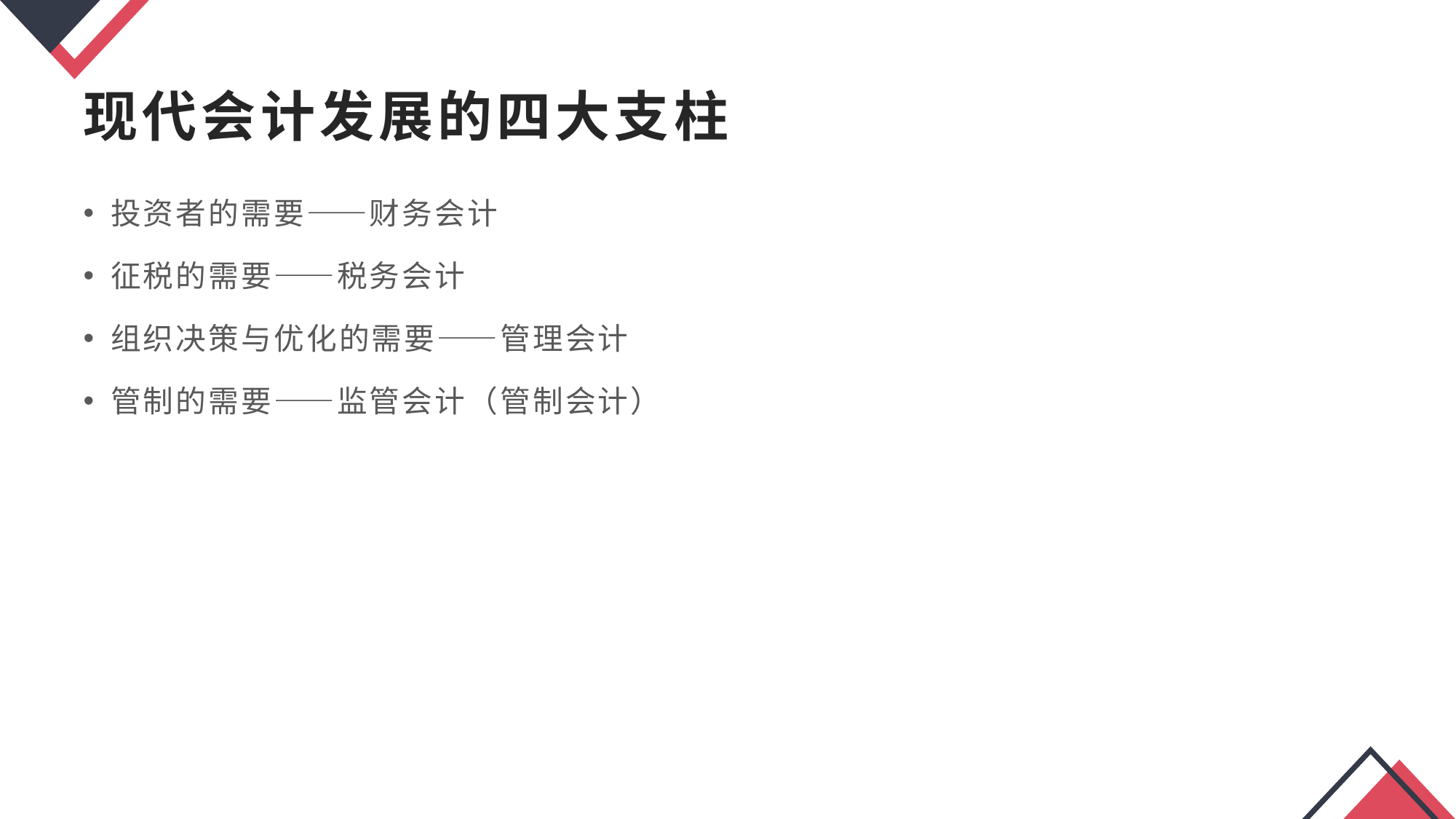

现代会计发展的四大支柱
投资者的需要——财务会计
征税的需要——税务会计
组织决策与优化的需要——管理会计
管制的需要——监管会计（管制会计）